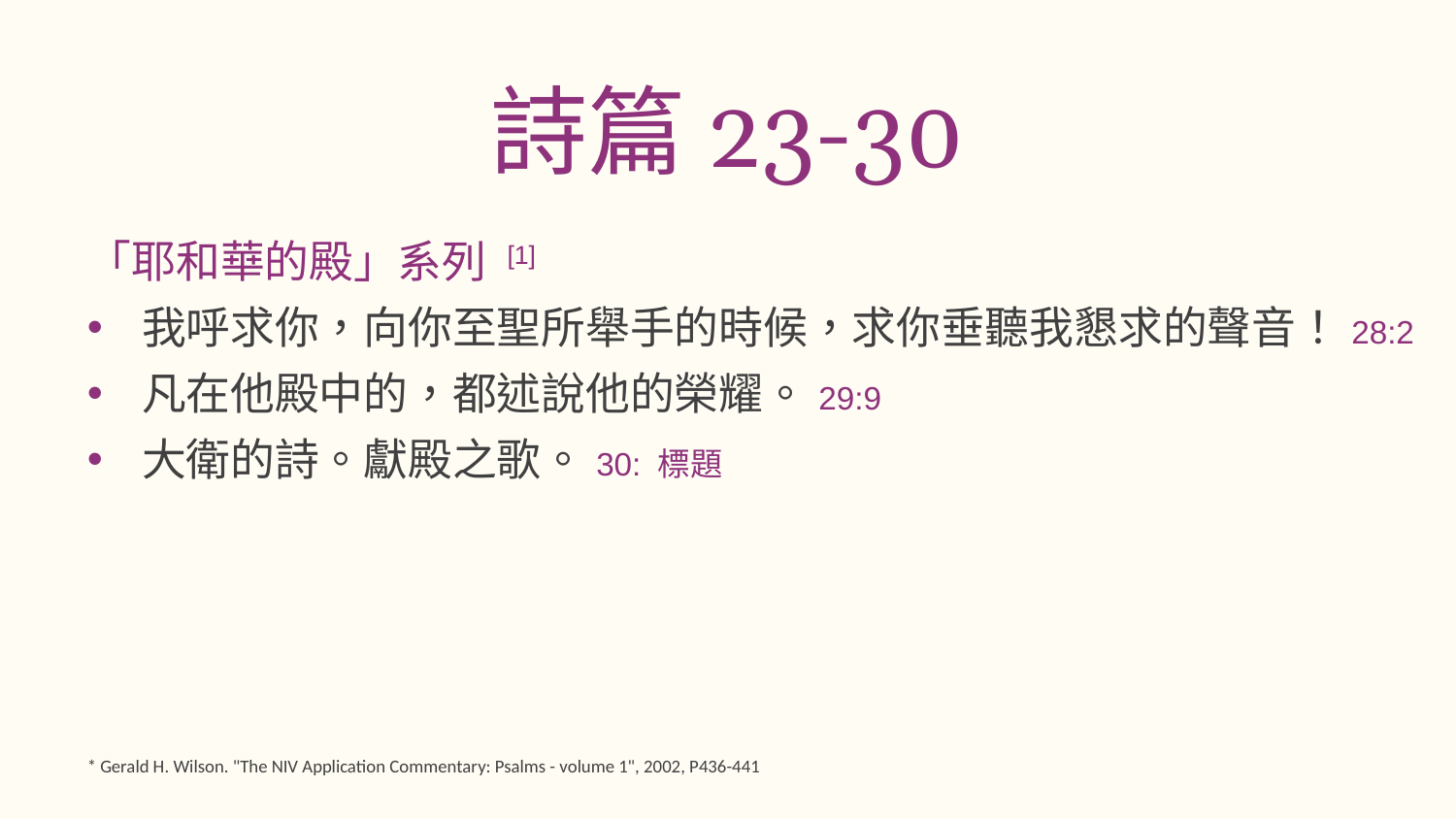

詩篇23-30
「耶和華的殿」系列 [1]
我呼求你，向你至聖所舉手的時候，求你垂聽我懇求的聲音！28:2
凡在他殿中的，都述說他的榮耀。29:9
大衛的詩。獻殿之歌。30: 標題
* Gerald H. Wilson. "The NIV Application Commentary: Psalms - volume 1", 2002, P436-441